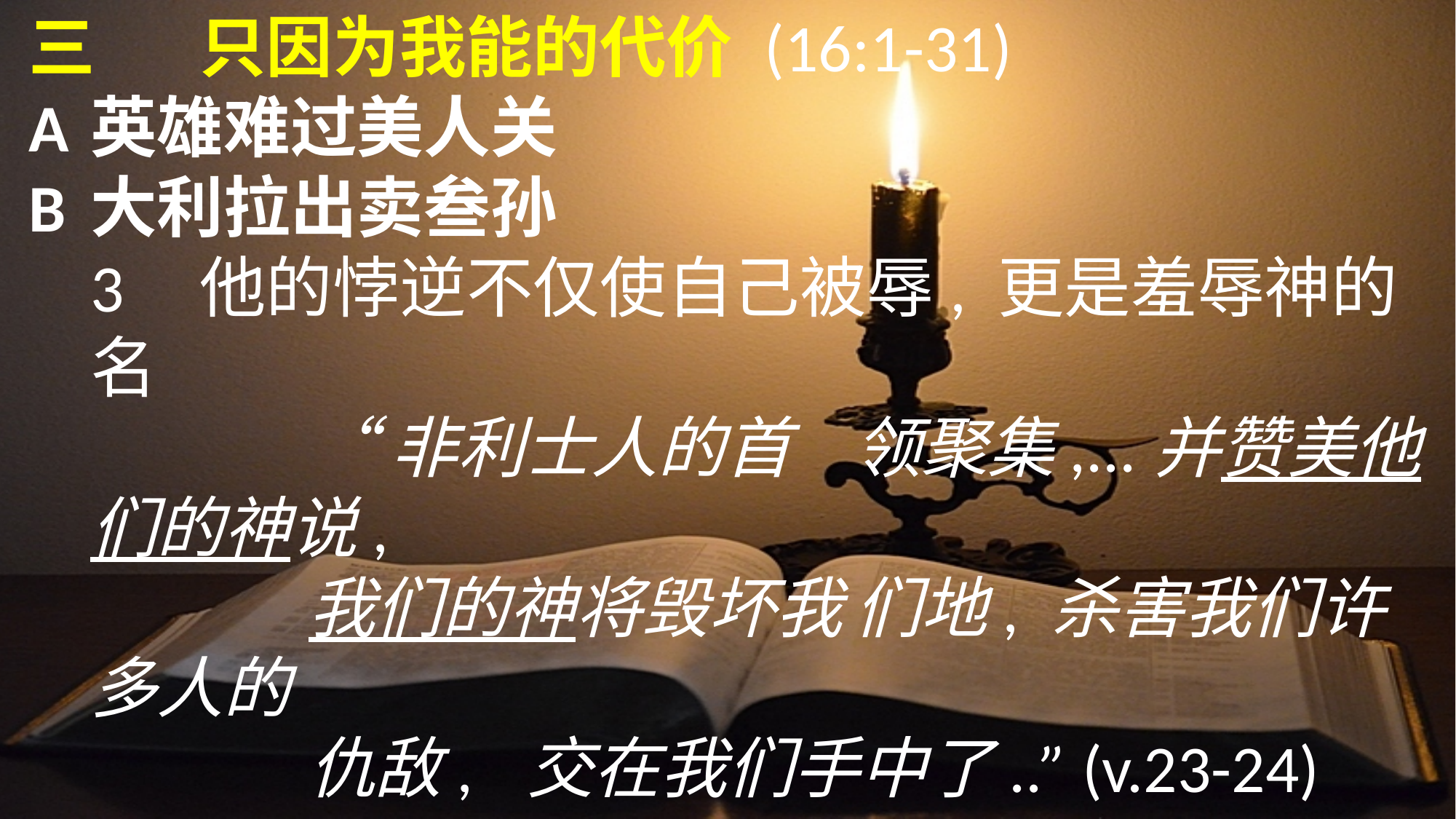

三	只因为我能的代价 (16:1-31)
A	英雄难过美人关
B	大利拉出卖叁孙
	3	他的悖逆不仅使自己被辱, 更是羞辱神的名
			“非利士人的首	领聚集,...并赞美他们的神说,
			我们的神将毁坏我	们地, 杀害我们许多人的
			仇敌,	交在我们手中了..” (v.23-24)